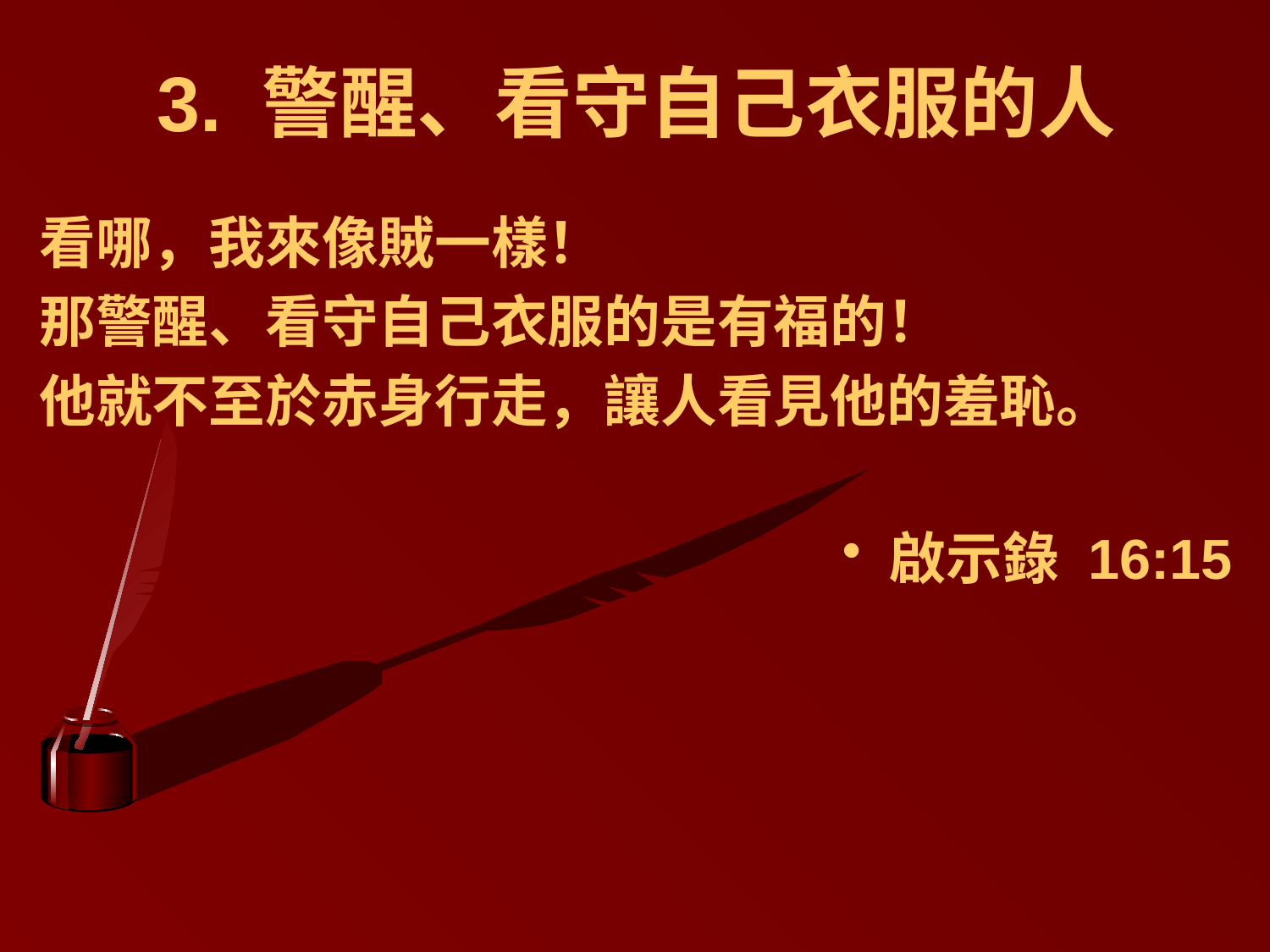

# 3. 警醒、看守自己衣服的人
看哪，我來像賊一樣！
那警醒、看守自己衣服的是有福的！
他就不至於赤身行走，讓人看見他的羞恥。

啟示錄 16:15